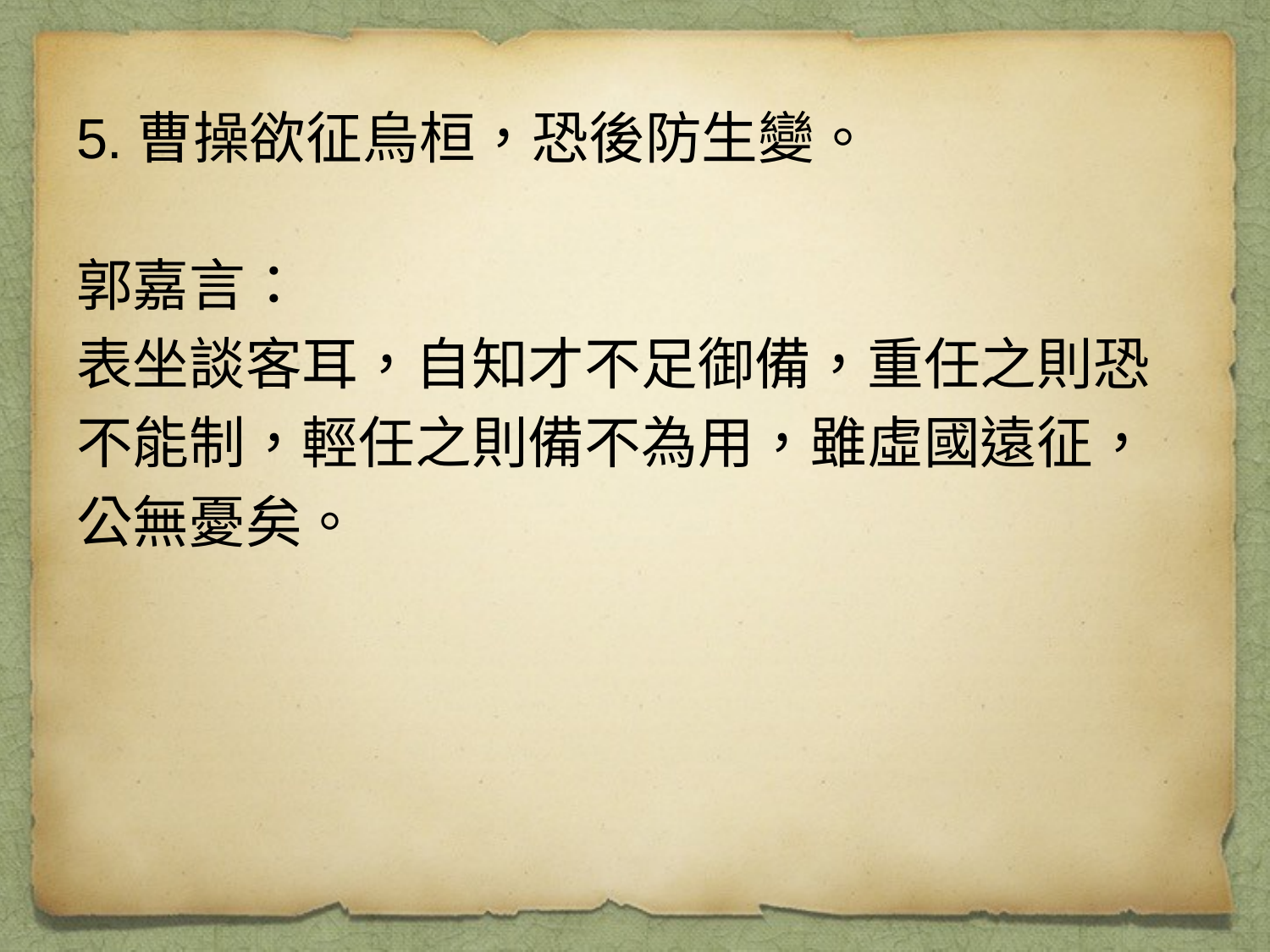

#
5.曹操欲征烏桓，恐後防生變。
郭嘉言：
表坐談客耳，自知才不足御備，重任之則恐
不能制，輕任之則備不為用，雖虛國遠征，
公無憂矣。